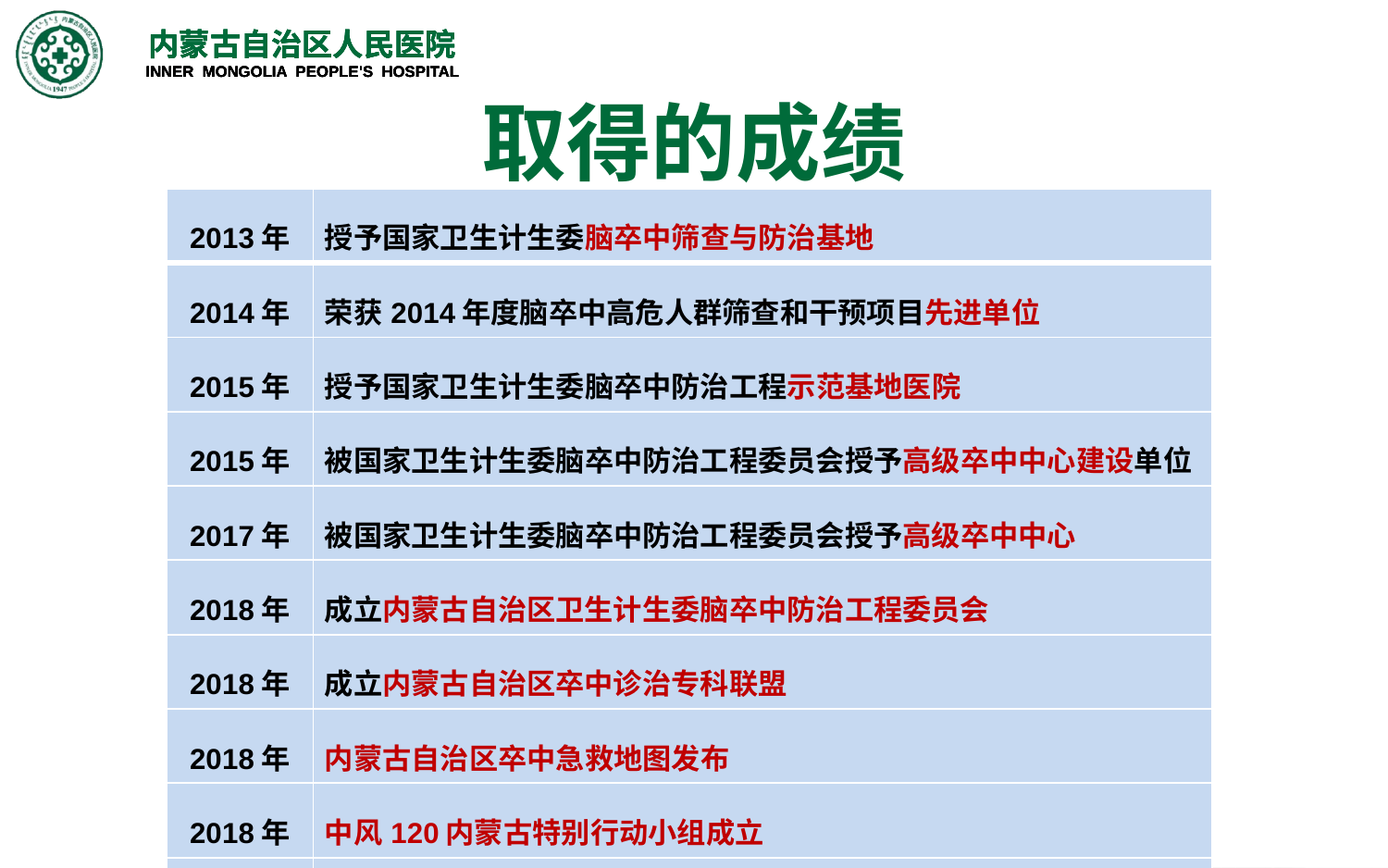

# 取得的成绩
| 2013年 | 授予国家卫生计生委脑卒中筛查与防治基地 |
| --- | --- |
| 2014年 | 荣获2014年度脑卒中高危人群筛查和干预项目先进单位 |
| 2015年 | 授予国家卫生计生委脑卒中防治工程示范基地医院 |
| 2015年 | 被国家卫生计生委脑卒中防治工程委员会授予高级卒中中心建设单位 |
| 2017年 | 被国家卫生计生委脑卒中防治工程委员会授予高级卒中中心 |
| 2018年 | 成立内蒙古自治区卫生计生委脑卒中防治工程委员会 |
| 2018年 | 成立内蒙古自治区卒中诊治专科联盟 |
| 2018年 | 内蒙古自治区卒中急救地图发布 |
| 2018年 | 中风120内蒙古特别行动小组成立 |
| 2020年 | 呼和浩特市卒中急救地图发布 |